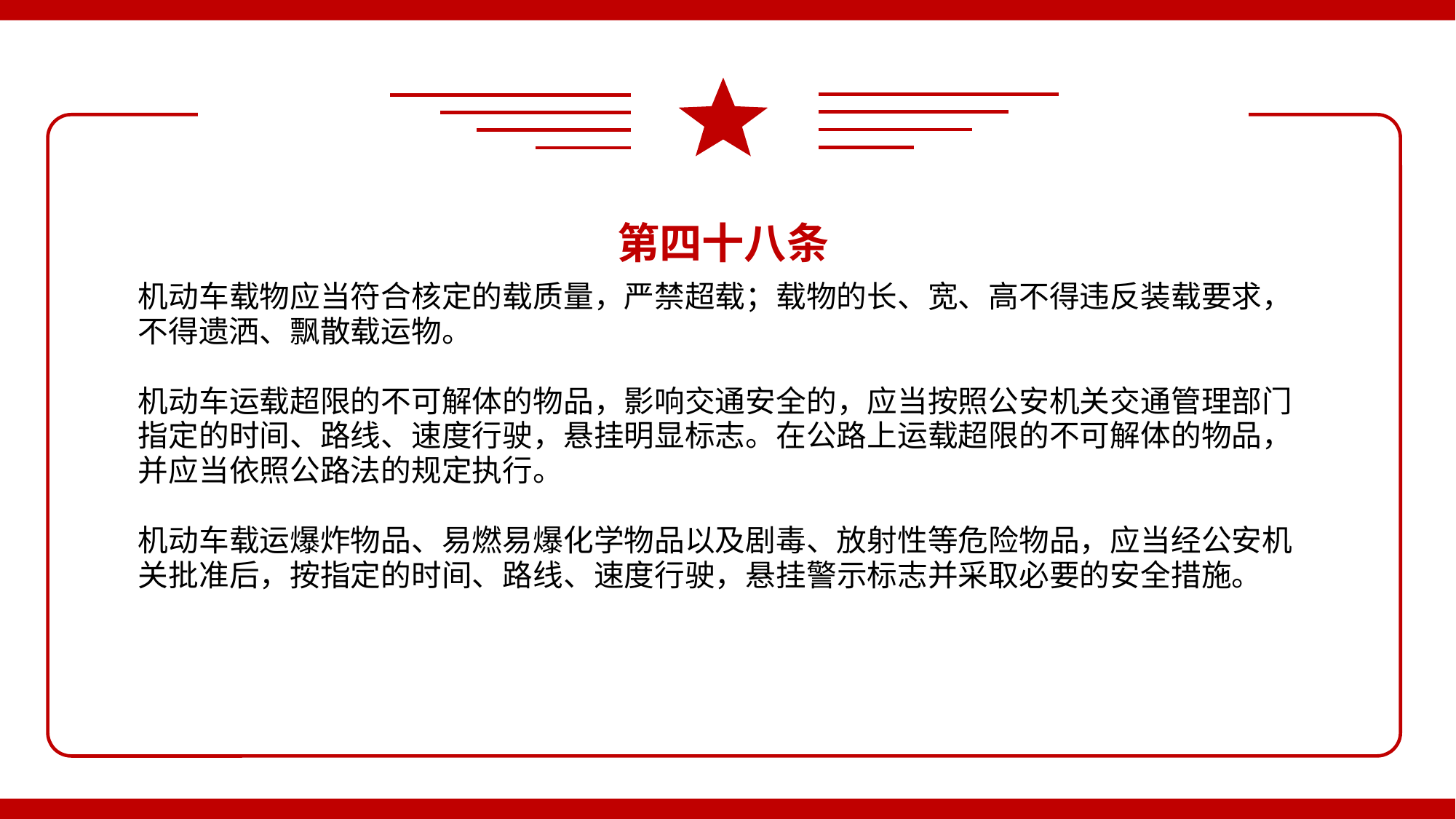

第四十八条
机动车载物应当符合核定的载质量，严禁超载；载物的长、宽、高不得违反装载要求，不得遗洒、飘散载运物。

机动车运载超限的不可解体的物品，影响交通安全的，应当按照公安机关交通管理部门指定的时间、路线、速度行驶，悬挂明显标志。在公路上运载超限的不可解体的物品，并应当依照公路法的规定执行。

机动车载运爆炸物品、易燃易爆化学物品以及剧毒、放射性等危险物品，应当经公安机关批准后，按指定的时间、路线、速度行驶，悬挂警示标志并采取必要的安全措施。